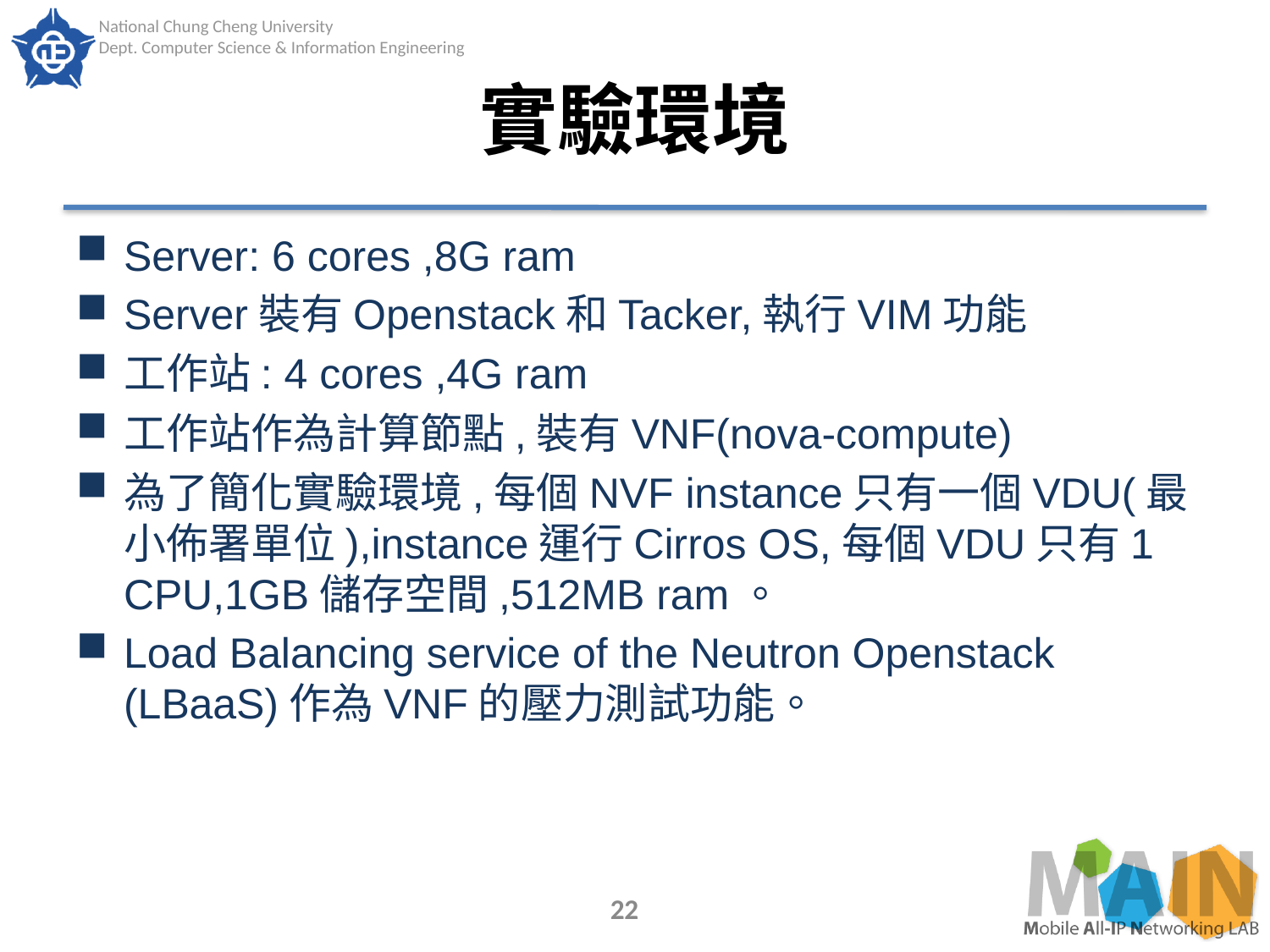

# 實驗環境
Server: 6 cores ,8G ram
Server裝有Openstack和Tacker,執行VIM功能
工作站: 4 cores ,4G ram
工作站作為計算節點,裝有VNF(nova-compute)
為了簡化實驗環境,每個NVF instance只有一個VDU(最小佈署單位),instance運行Cirros OS,每個VDU只有1 CPU,1GB儲存空間,512MB ram。
Load Balancing service of the Neutron Openstack (LBaaS)作為VNF的壓力測試功能。
22